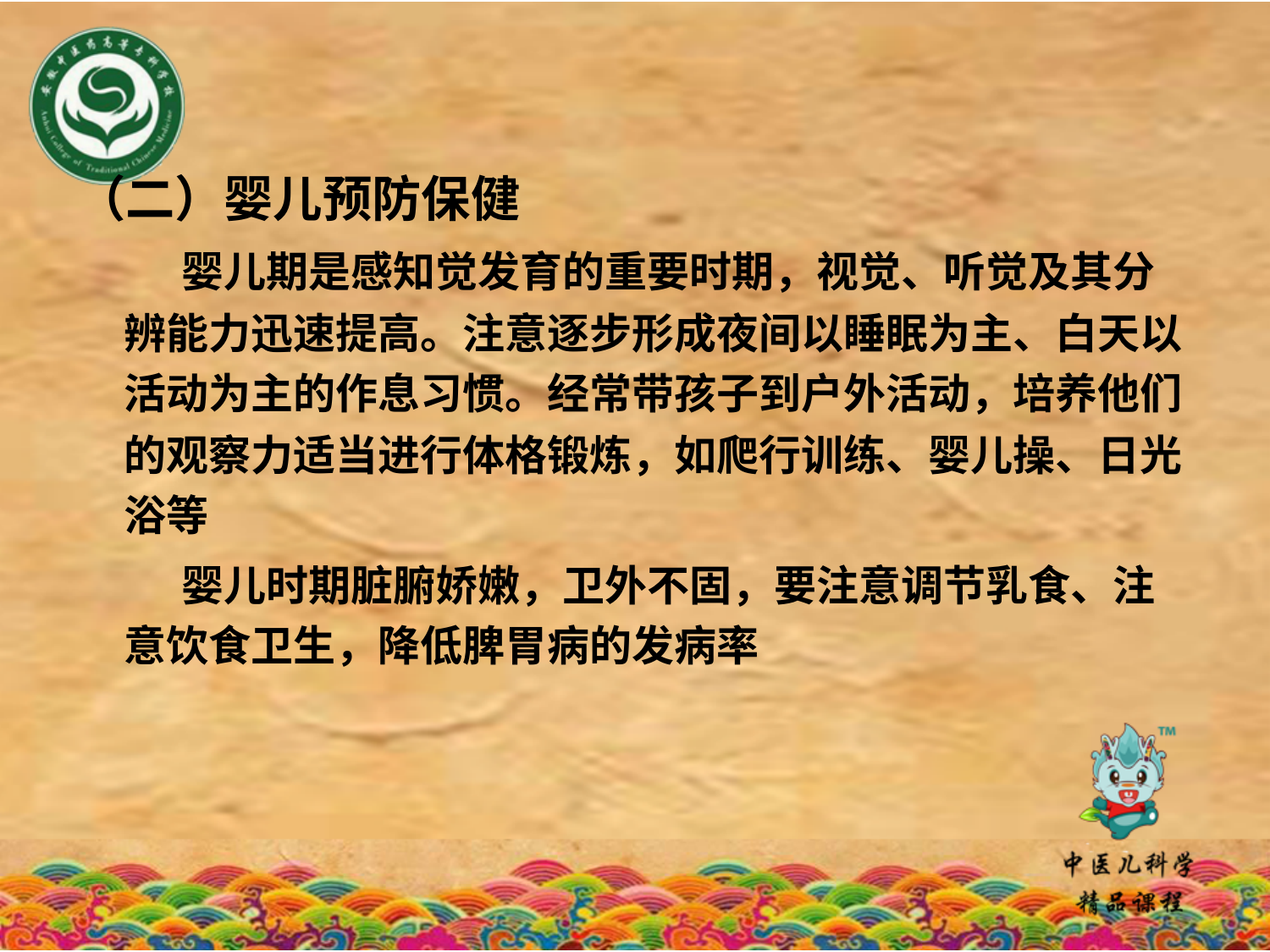

（二）婴儿预防保健
          婴儿期是感知觉发育的重要时期，视觉、听觉及其分辨能力迅速提高。注意逐步形成夜间以睡眠为主、白天以活动为主的作息习惯。经常带孩子到户外活动，培养他们的观察力适当进行体格锻炼，如爬行训练、婴儿操、日光浴等
          婴儿时期脏腑娇嫩，卫外不固，要注意调节乳食、注意饮食卫生，降低脾胃病的发病率